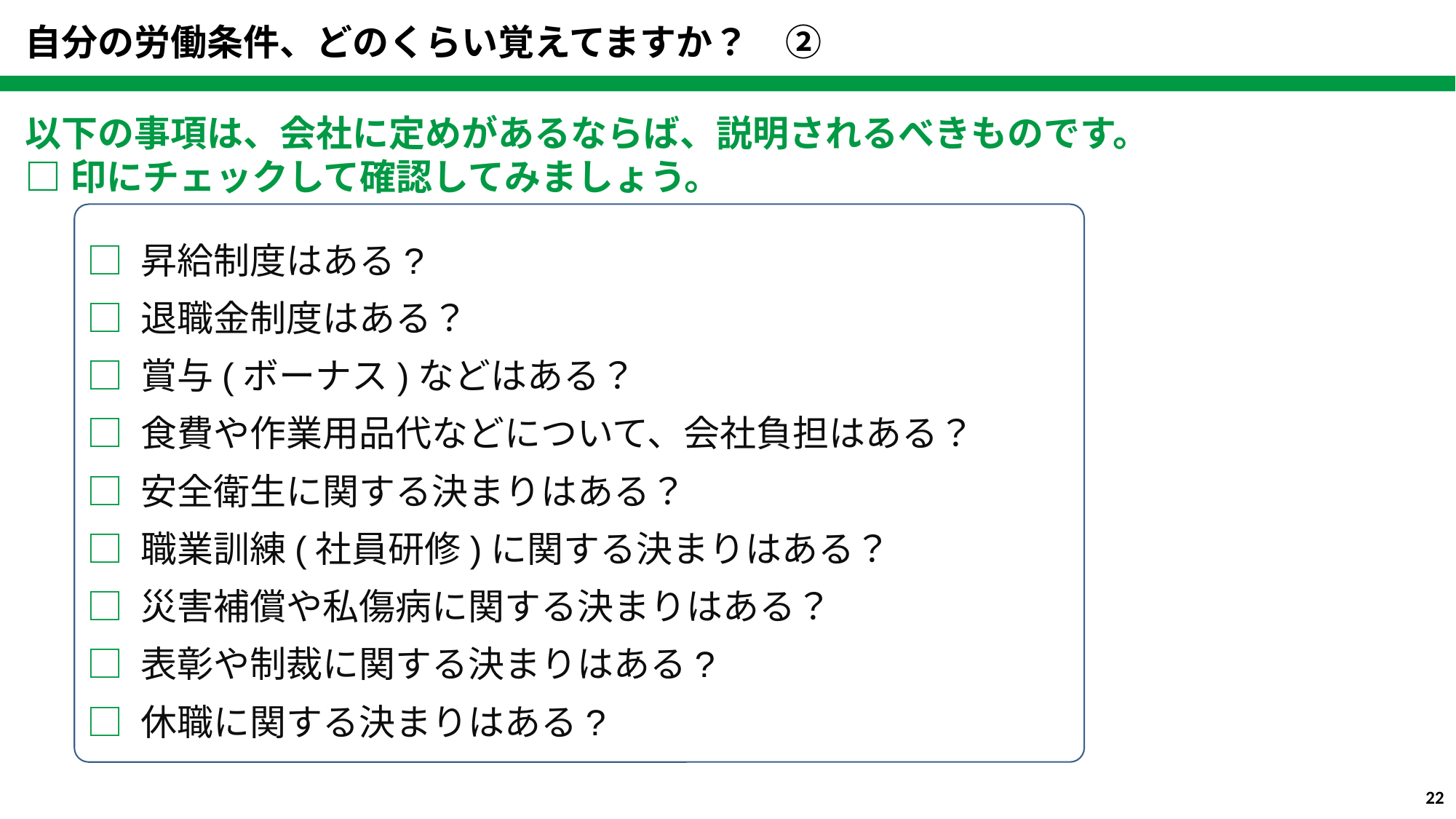

自分の労働条件、どのくらい覚えてますか？　②

以下の事項は、会社に定めがあるならば、説明されるべきものです。
□印にチェックして確認してみましょう。
□ 昇給制度はある?
□ 退職金制度はある？
□ 賞与(ボーナス)などはある？
□ 食費や作業用品代などについて、会社負担はある？
□ 安全衛生に関する決まりはある？
□ 職業訓練(社員研修)に関する決まりはある？
□ 災害補償や私傷病に関する決まりはある？
□ 表彰や制裁に関する決まりはある?
□ 休職に関する決まりはある?
22